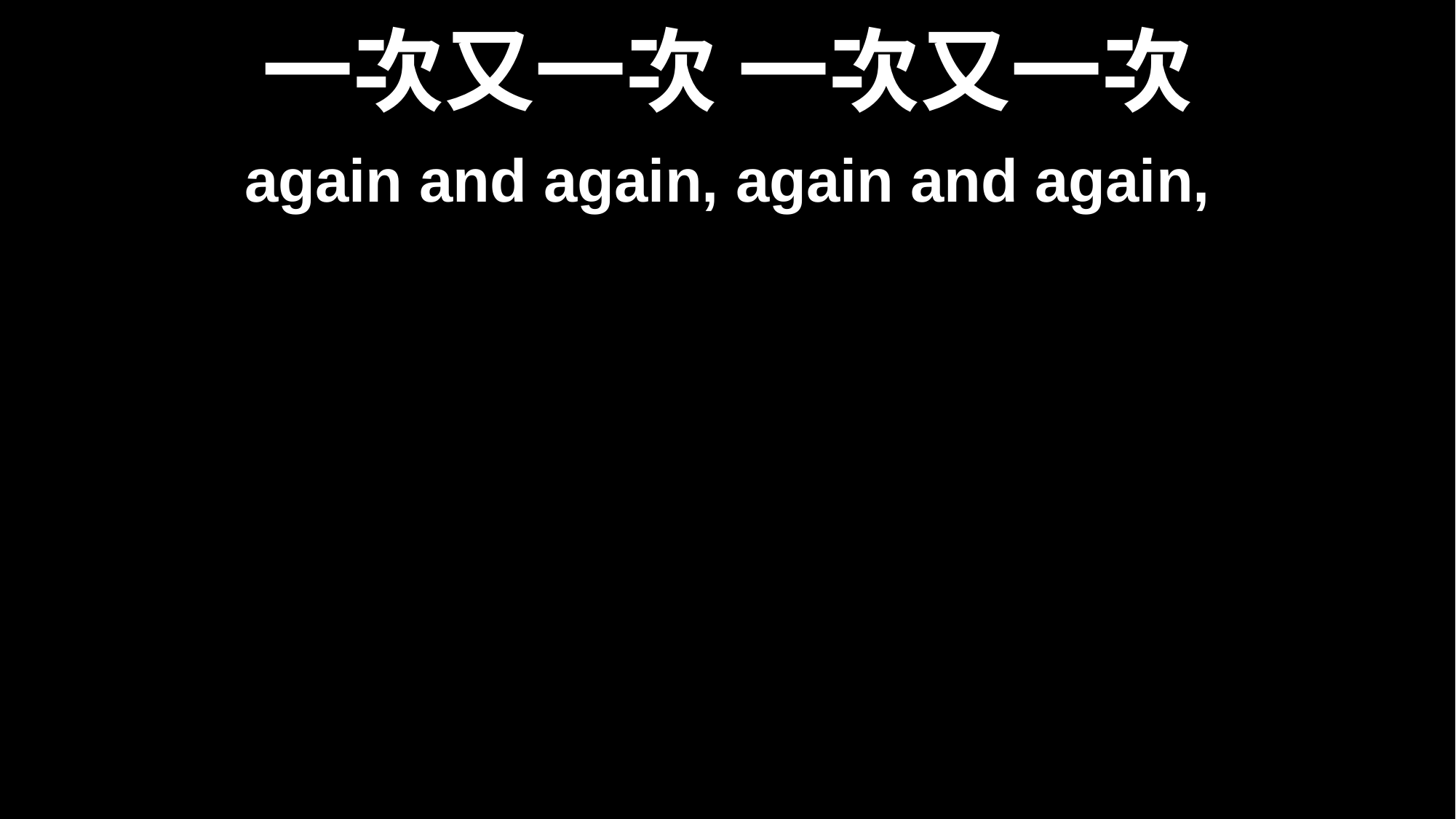

# 一次又一次 一次又一次
again and again, again and again,